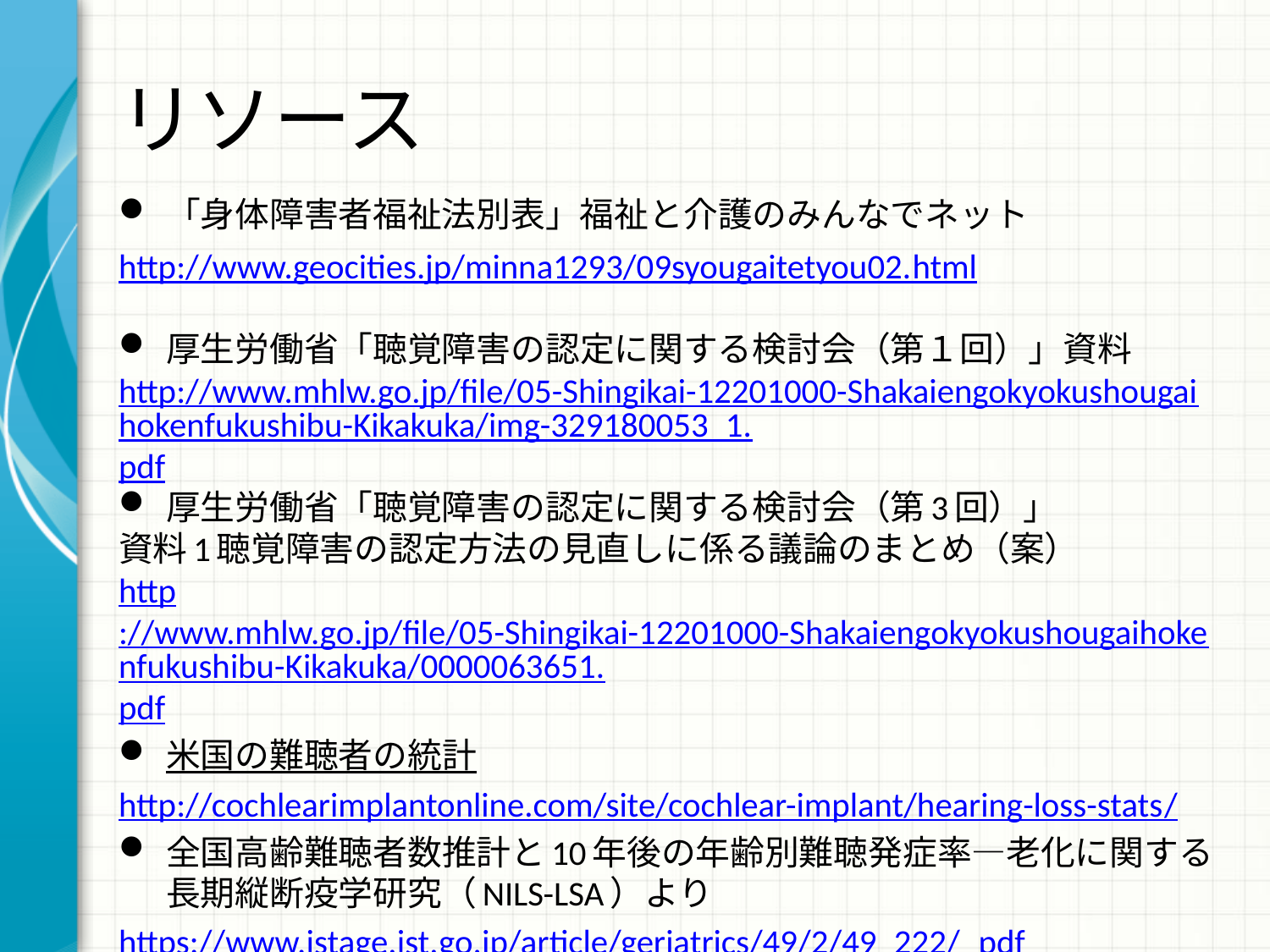

# リソース
「身体障害者福祉法別表」福祉と介護のみんなでネット
http://www.geocities.jp/minna1293/09syougaitetyou02.html

厚生労働省「聴覚障害の認定に関する検討会（第１回）」資料
http://www.mhlw.go.jp/file/05-Shingikai-12201000-Shakaiengokyokushougaihokenfukushibu-Kikakuka/img-329180053_1.pdf
厚生労働省「聴覚障害の認定に関する検討会（第3回）」
資料1聴覚障害の認定方法の見直しに係る議論のまとめ（案）
http://www.mhlw.go.jp/file/05-Shingikai-12201000-Shakaiengokyokushougaihokenfukushibu-Kikakuka/0000063651.pdf
米国の難聴者の統計
http://cochlearimplantonline.com/site/cochlear-implant/hearing-loss-stats/
全国高齢難聴者数推計と10年後の年齢別難聴発症率―老化に関する長期縦断疫学研究（NILS-LSA）より
https://www.jstage.jst.go.jp/article/geriatrics/49/2/49_222/_pdf